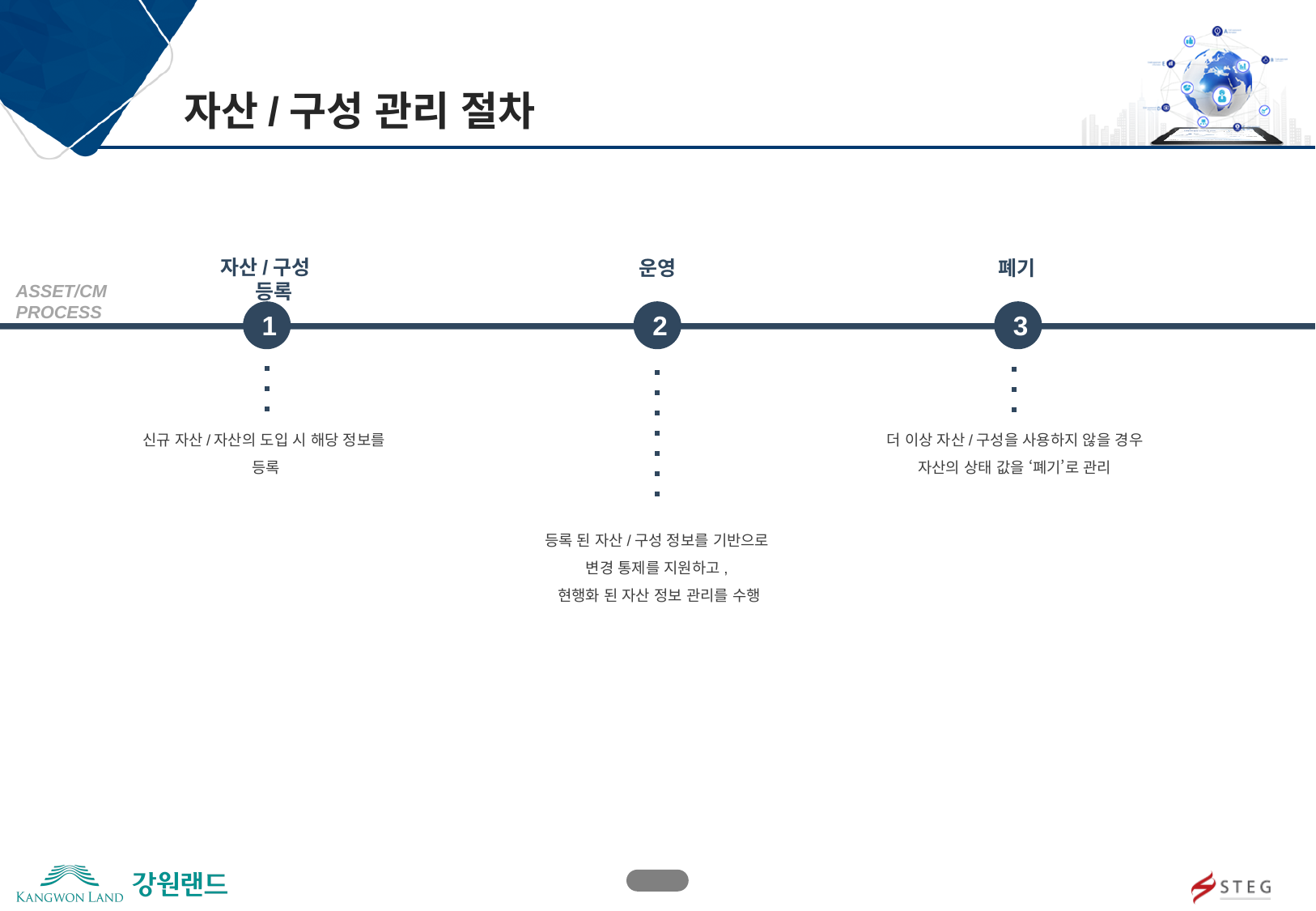

자산/구성 관리 절차
자산/구성    등록
운영
폐기
ASSET/CM PROCESS
1
2
3

신규 자산/자산의 도입 시 해당 정보를  등록
더 이상 자산/구성을 사용하지 않을 경우
자산의 상태 값을 ‘폐기’로 관리
등록 된 자산/구성 정보를 기반으로
변경 통제를 지원하고,
현행화 된 자산 정보 관리를 수행